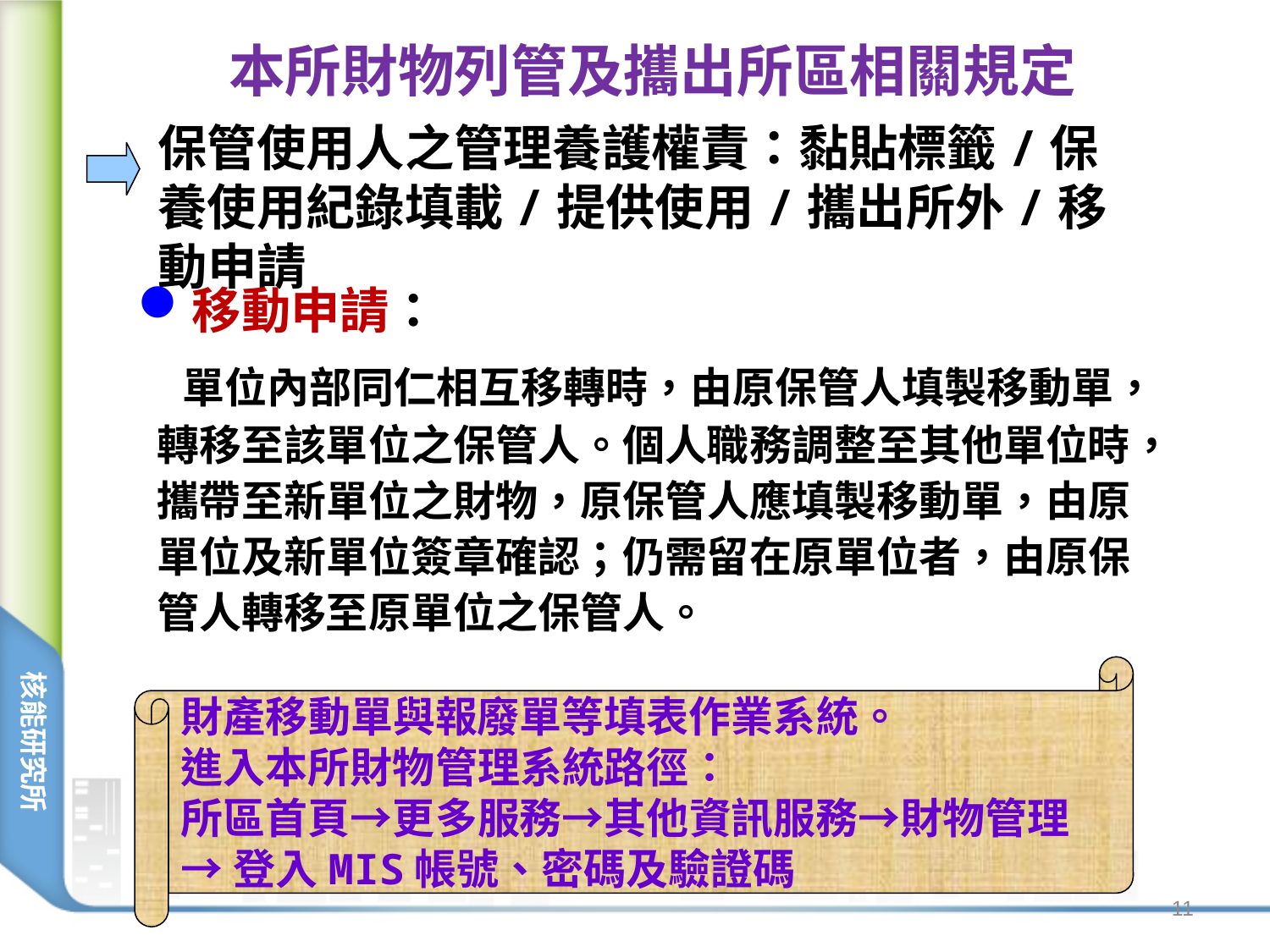

本所財物列管及攜出所區相關規定
保管使用人之管理養護權責：黏貼標籤/保養使用紀錄填載/提供使用/攜出所外/移動申請

移動申請：
   單位內部同仁相互移轉時，由原保管人填製移動單，
  轉移至該單位之保管人。個人職務調整至其他單位時，
  攜帶至新單位之財物，原保管人應填製移動單，由原
  單位及新單位簽章確認；仍需留在原單位者，由原保
  管人轉移至原單位之保管人。
財產移動單與報廢單等填表作業系統。
進入本所財物管理系統路徑：
所區首頁→更多服務→其他資訊服務→財物管理
→登入MIS帳號、密碼及驗證碼
11